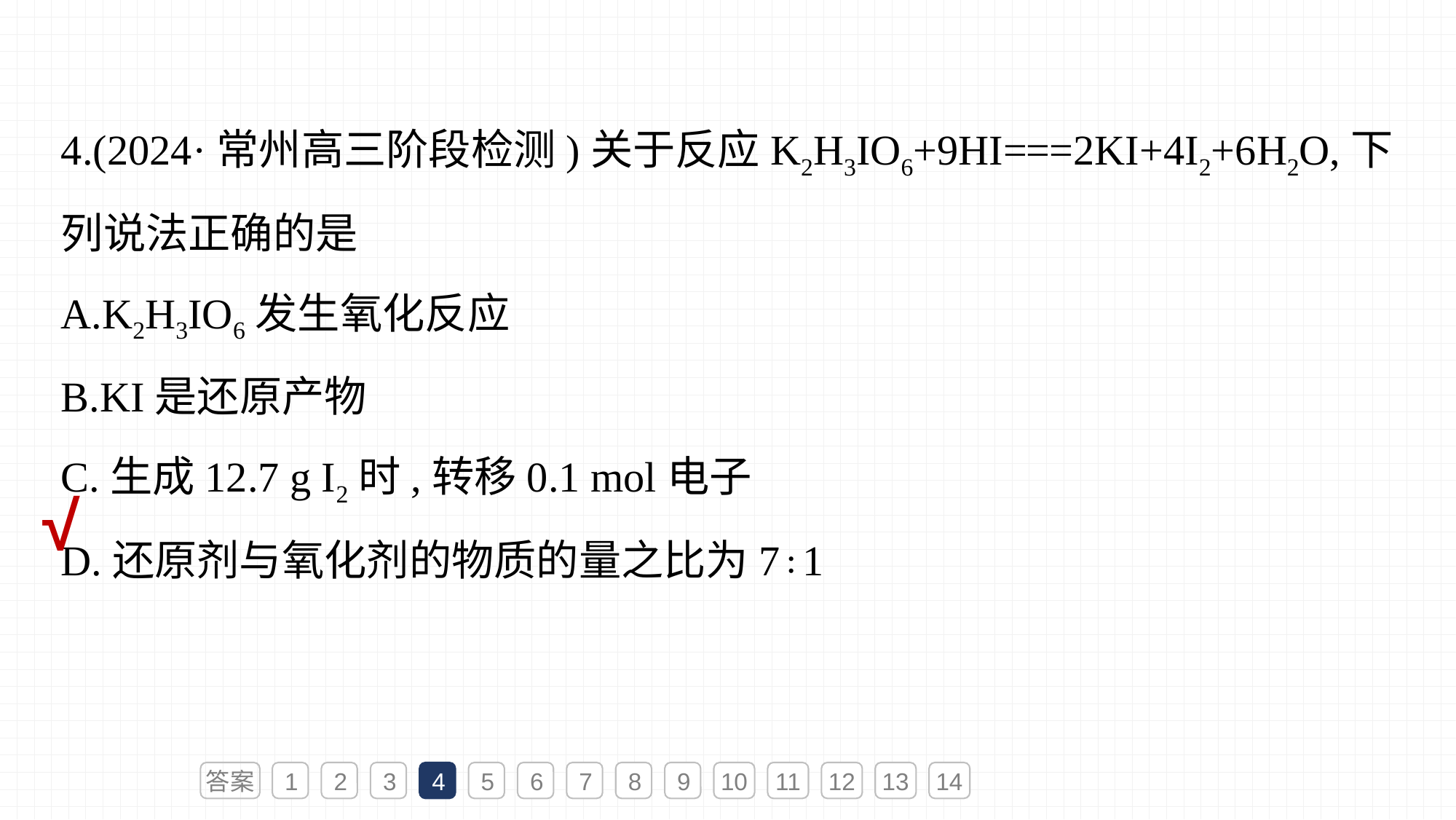

4.(2024·常州高三阶段检测)关于反应K2H3IO6+9HI===2KI+4I2+6H2O,下列说法正确的是
A.K2H3IO6发生氧化反应
B.KI是还原产物
C.生成12.7 g I2时,转移0.1 mol电子
D.还原剂与氧化剂的物质的量之比为7∶1
√
答案
1
2
3
4
5
6
7
8
9
10
11
12
13
14